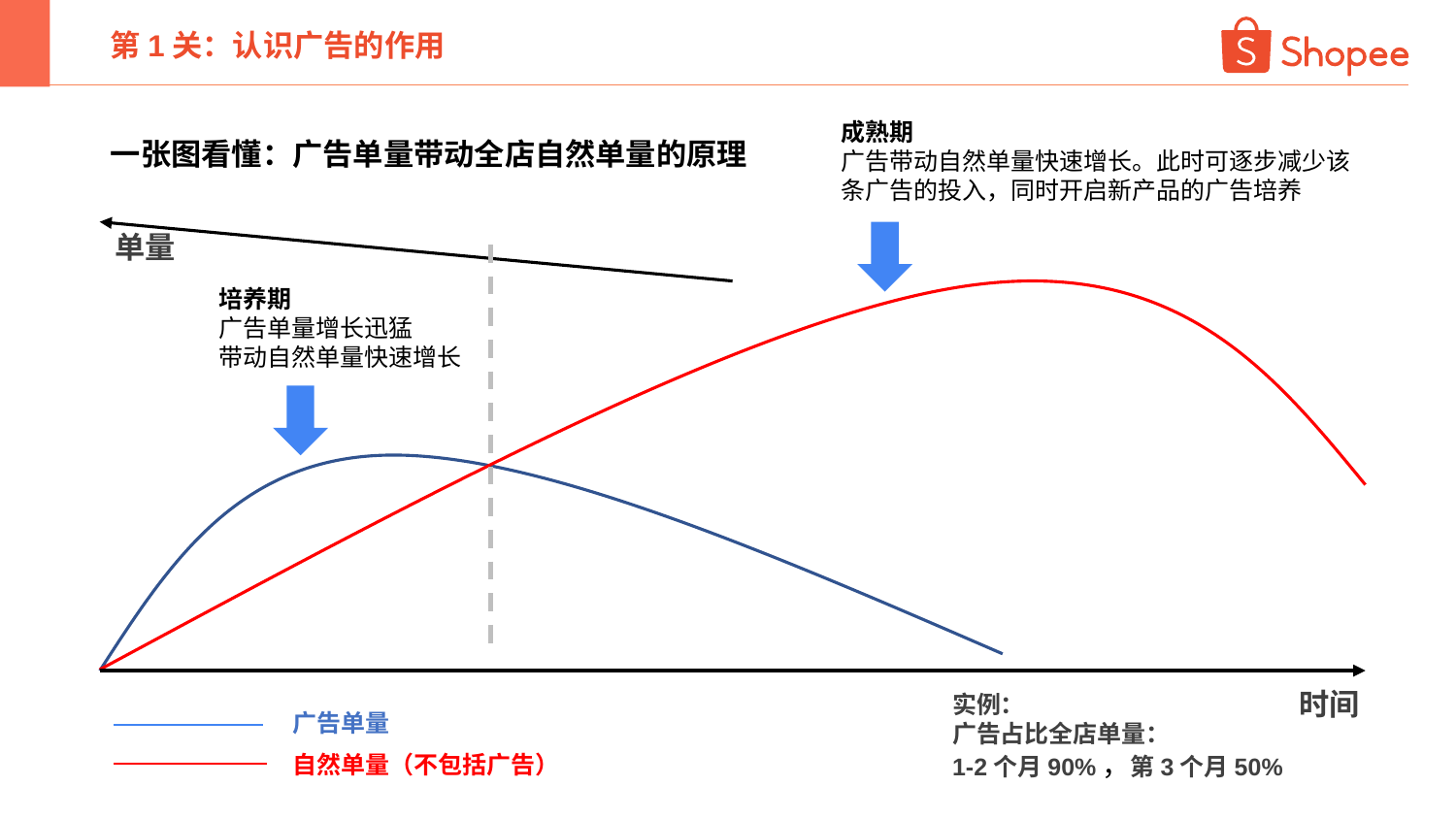

第1关：认识广告的作用
一张图看懂：广告单量带动全店自然单量的原理
成熟期
广告带动自然单量快速增长。此时可逐步减少该条广告的投入，同时开启新产品的广告培养
单量

时间
实例：
广告占比全店单量：
1-2个月90%，第3个月50%
广告单量
自然单量（不包括广告）

培养期
广告单量增长迅猛
带动自然单量快速增长

9